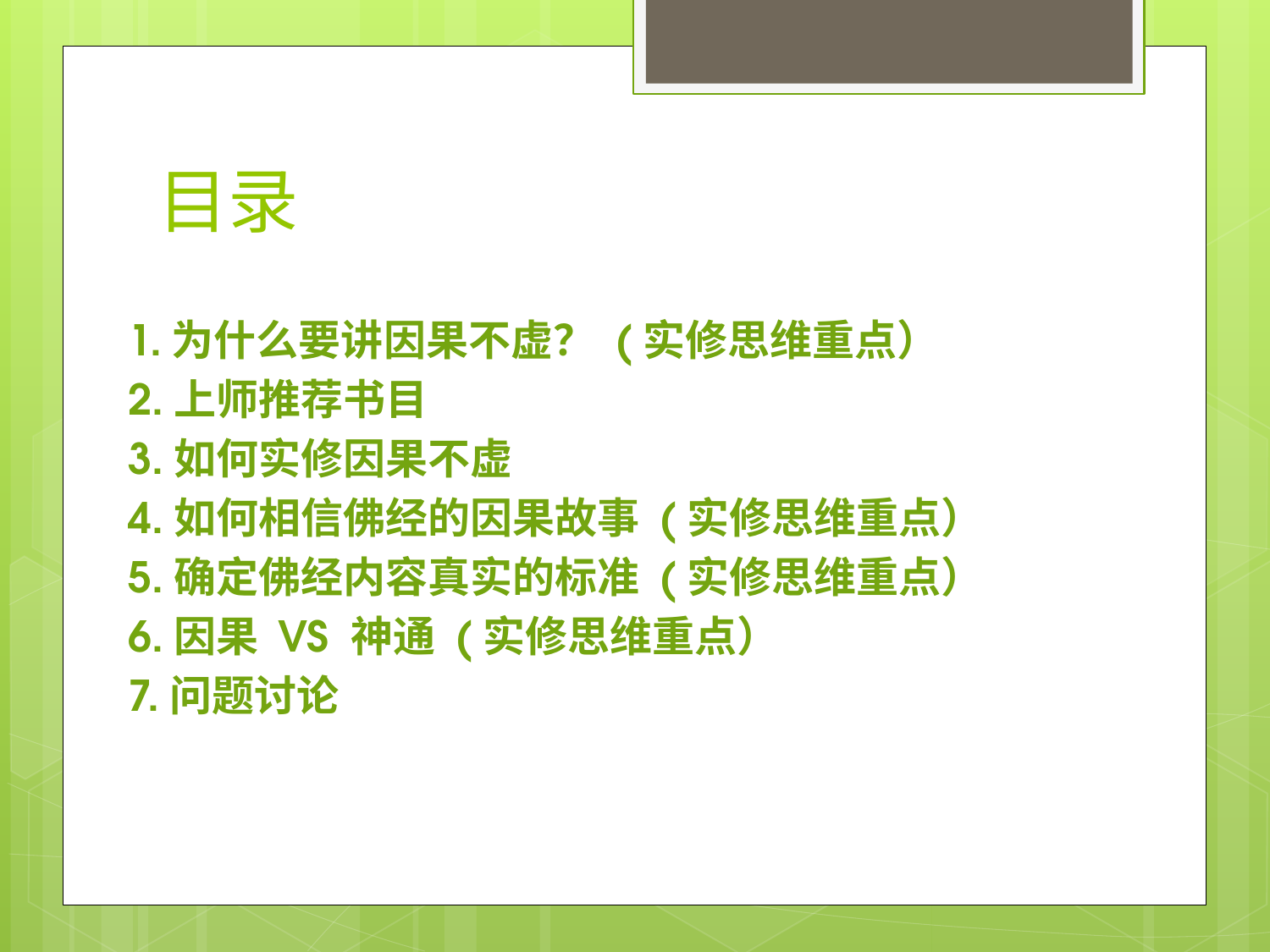

# 目录

1.为什么要讲因果不虚？ (实修思维重点）
2.上师推荐书目
3.如何实修因果不虚
4.如何相信佛经的因果故事 (实修思维重点）
5.确定佛经内容真实的标准 (实修思维重点）
6.因果 VS 神通 (实修思维重点）
7.问题讨论